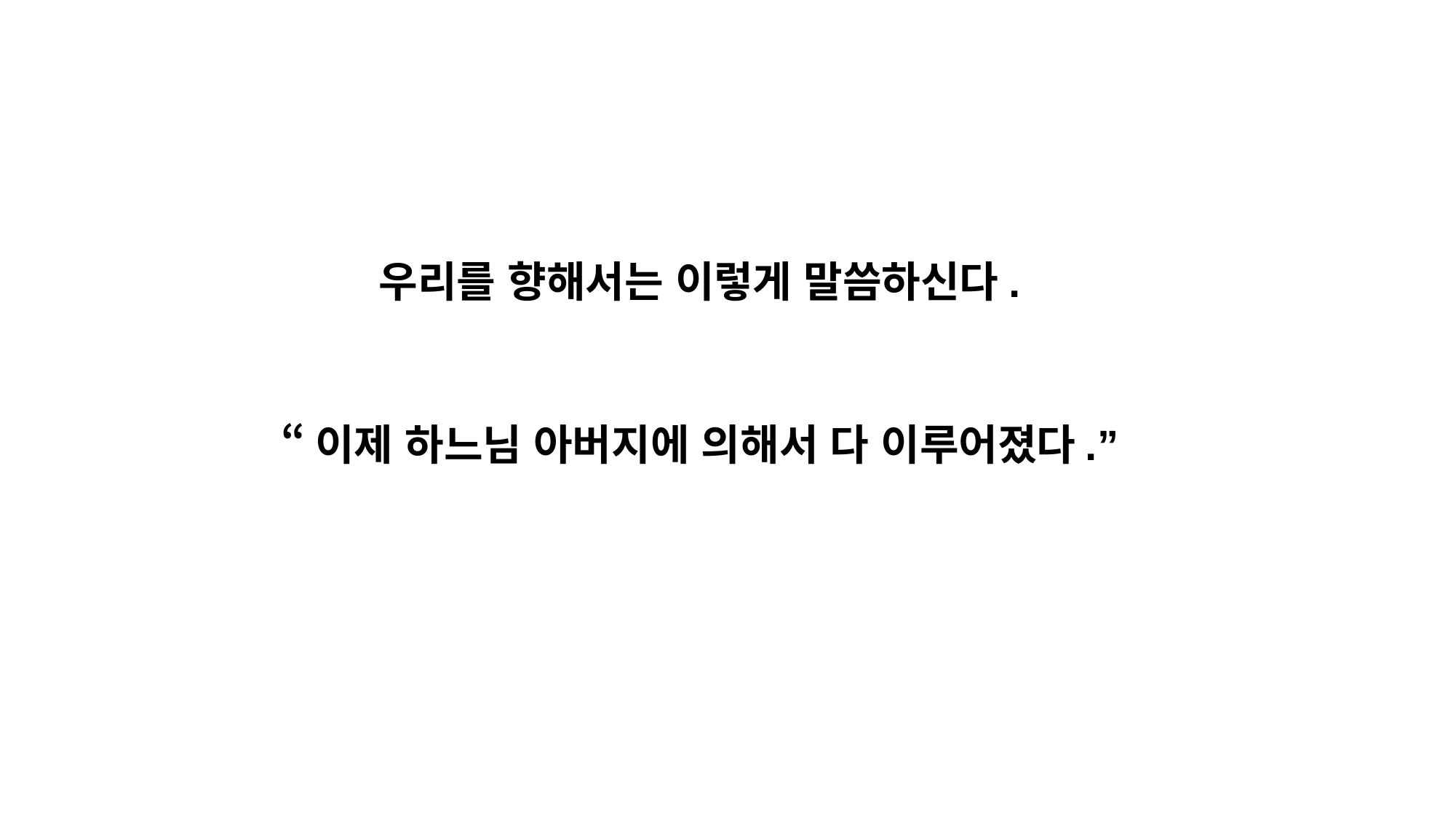

우리를 향해서는 이렇게 말씀하신다.

“이제 하느님 아버지에 의해서 다 이루어졌다.”